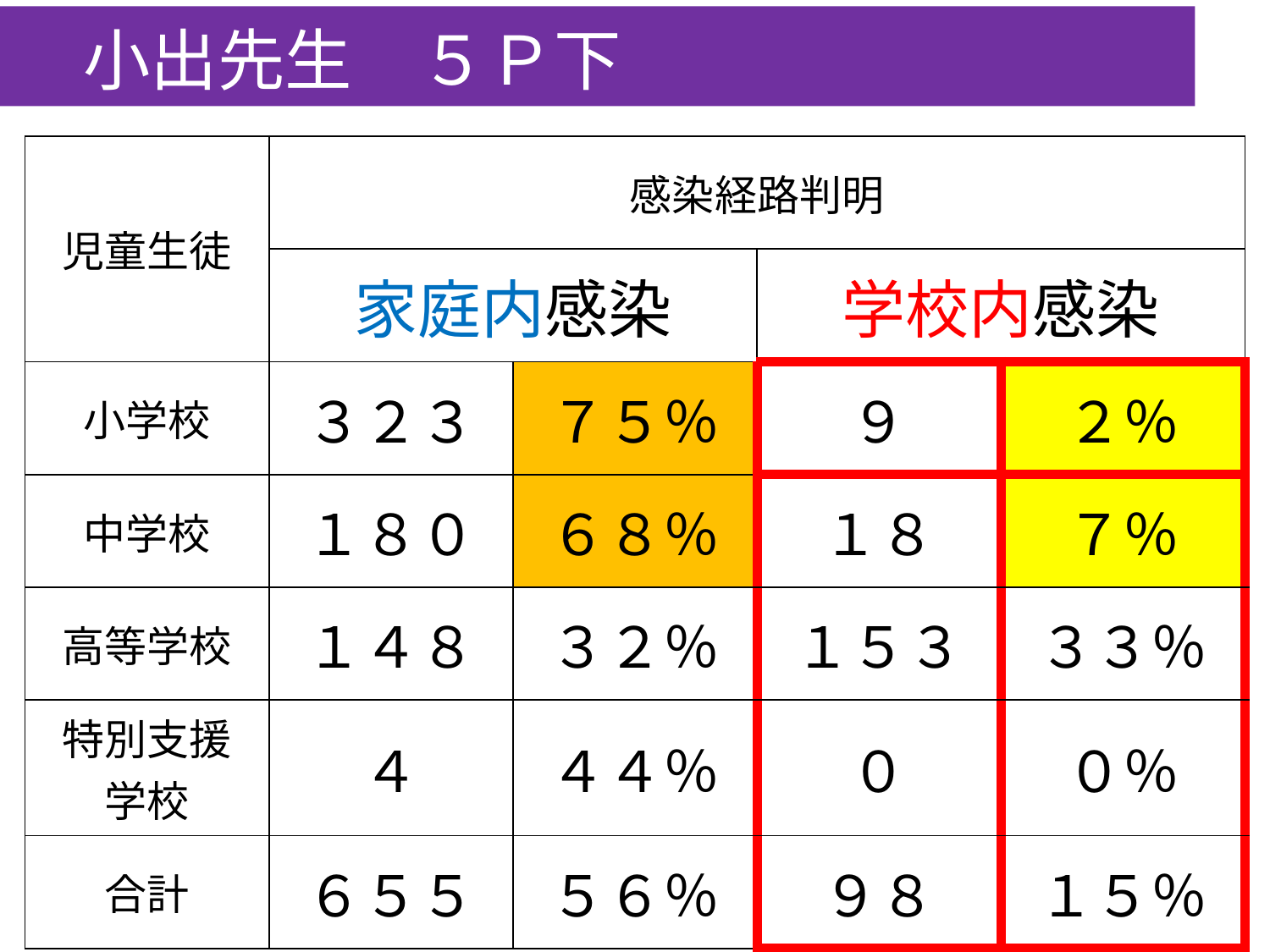

小出先生　５Ｐ下
| 児童生徒 | 感染経路判明 |  |  |  |
| --- | --- | --- | --- | --- |
|  | 家庭内感染 |  | 学校内感染 |  |
| 小学校 | ３２３ | ７５％ | ９ | ２％ |
| 中学校 | １８０ | ６８％ | １８ | ７％ |
| 高等学校 | １４８ | ３２％ | １５３ | ３３％ |
| 特別支援 学校 | ４ | ４４％ | ０ | ０％ |
| 合計 | ６５５ | ５６％ | ９８ | １５％ |